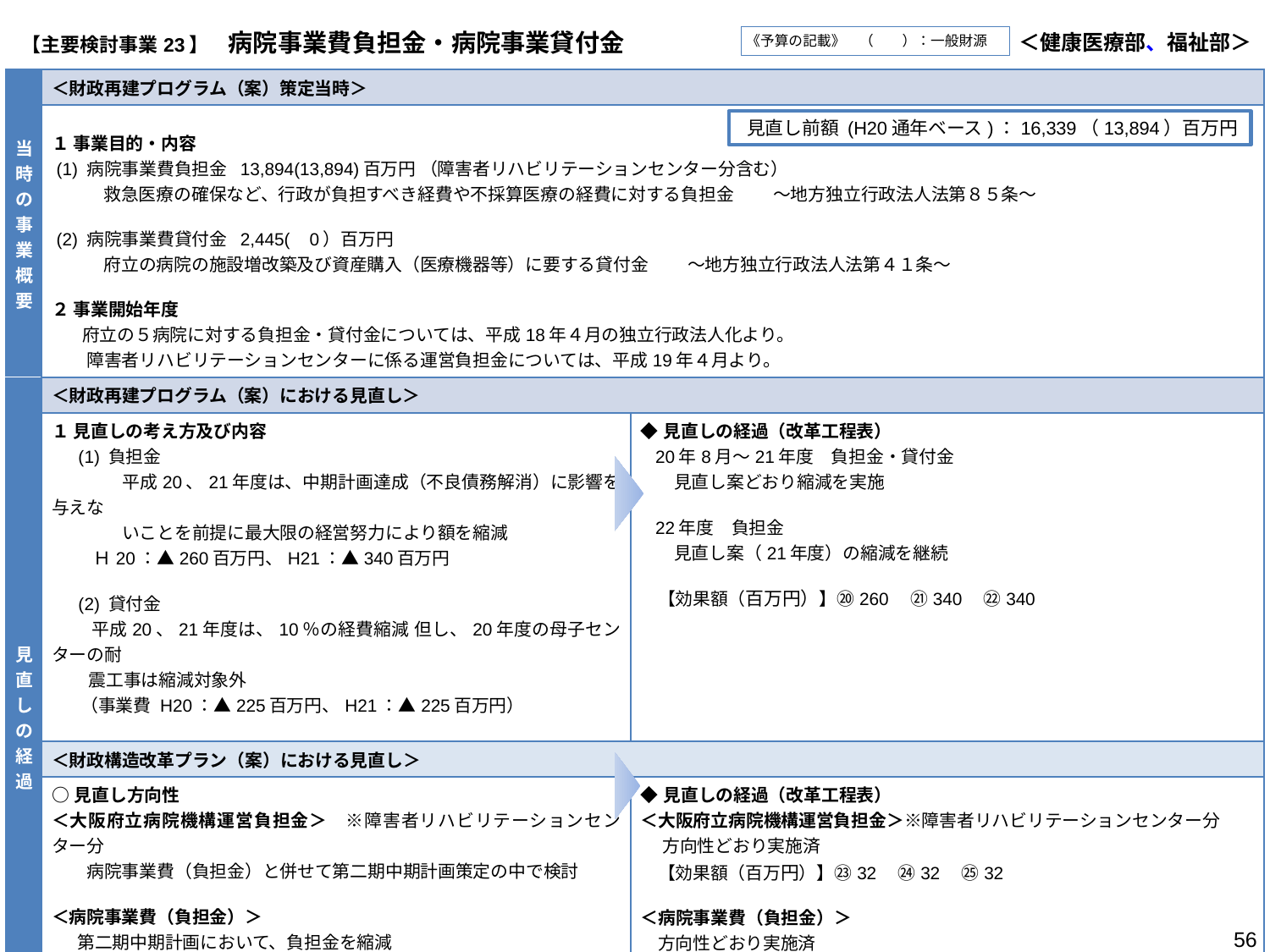

| 【主要検討事業23】　病院事業費負担金・病院事業貸付金 | ＜健康医療部、福祉部＞ |
| --- | --- |
《予算の記載》　（　　）：一般財源
| 当時の事業概要 | ＜財政再建プログラム（案）策定当時＞ |  |
| --- | --- | --- |
|  | １ 事業目的・内容 (1) 病院事業費負担金 13,894(13,894)百万円 （障害者リハビリテーションセンター分含む） 　　救急医療の確保など、行政が負担すべき経費や不採算医療の経費に対する負担金 　　～地方独立行政法人法第８５条～ (2) 病院事業費貸付金 2,445( 0）百万円 　　 府立の病院の施設増改築及び資産購入（医療機器等）に要する貸付金 　　～地方独立行政法人法第４１条～ ２ 事業開始年度 　府立の５病院に対する負担金・貸付金については、平成18年４月の独立行政法人化より。 　　障害者リハビリテーションセンターに係る運営負担金については、平成19年４月より。 |  |
| 見直しの経過 | ＜財政再建プログラム（案）における見直し＞ |  |
|  | １ 見直しの考え方及び内容 　 (1) 負担金 　　　　平成20、21年度は、中期計画達成（不良債務解消）に影響を与えな 　　　　いことを前提に最大限の経営努力により額を縮減 　 Ｈ20：▲260百万円、H21：▲340百万円 　 (2) 貸付金 平成20、21年度は、10％の経費縮減 但し、20年度の母子センターの耐 震工事は縮減対象外 （事業費 H20：▲225百万円、H21：▲225百万円） | ◆見直しの経過（改革工程表） 20年8月～21年度　負担金・貸付金 見直し案どおり縮減を実施 22年度　負担金 見直し案（21年度）の縮減を継続 【効果額（百万円）】⑳260　㉑340　㉒340 |
|  | ＜財政構造改革プラン（案）における見直し＞ |  |
|  | ○見直し方向性 ＜大阪府立病院機構運営負担金＞　※障害者リハビリテーションセンター分 　　病院事業費（負担金）と併せて第二期中期計画策定の中で検討 ＜病院事業費（負担金）＞ 　 第二期中期計画において、負担金を縮減 ＜病院事業費（貸付金）＞ 　　現行水準の範囲内で実施 | ◆見直しの経過（改革工程表） ＜大阪府立病院機構運営負担金＞※障害者リハビリテーションセンター分 　 方向性どおり実施済 【効果額（百万円）】㉓32　㉔32　㉕32 ＜病院事業費（負担金）＞ 方向性どおり実施済 【効果額（百万円）】㉓2,000　㉔2,000　㉕2,000 ＜病院事業費（貸付金）＞ 　 方向性どおり実施済 |
見直し前額 (H20通年ベース)：16,339（13,894）百万円

56